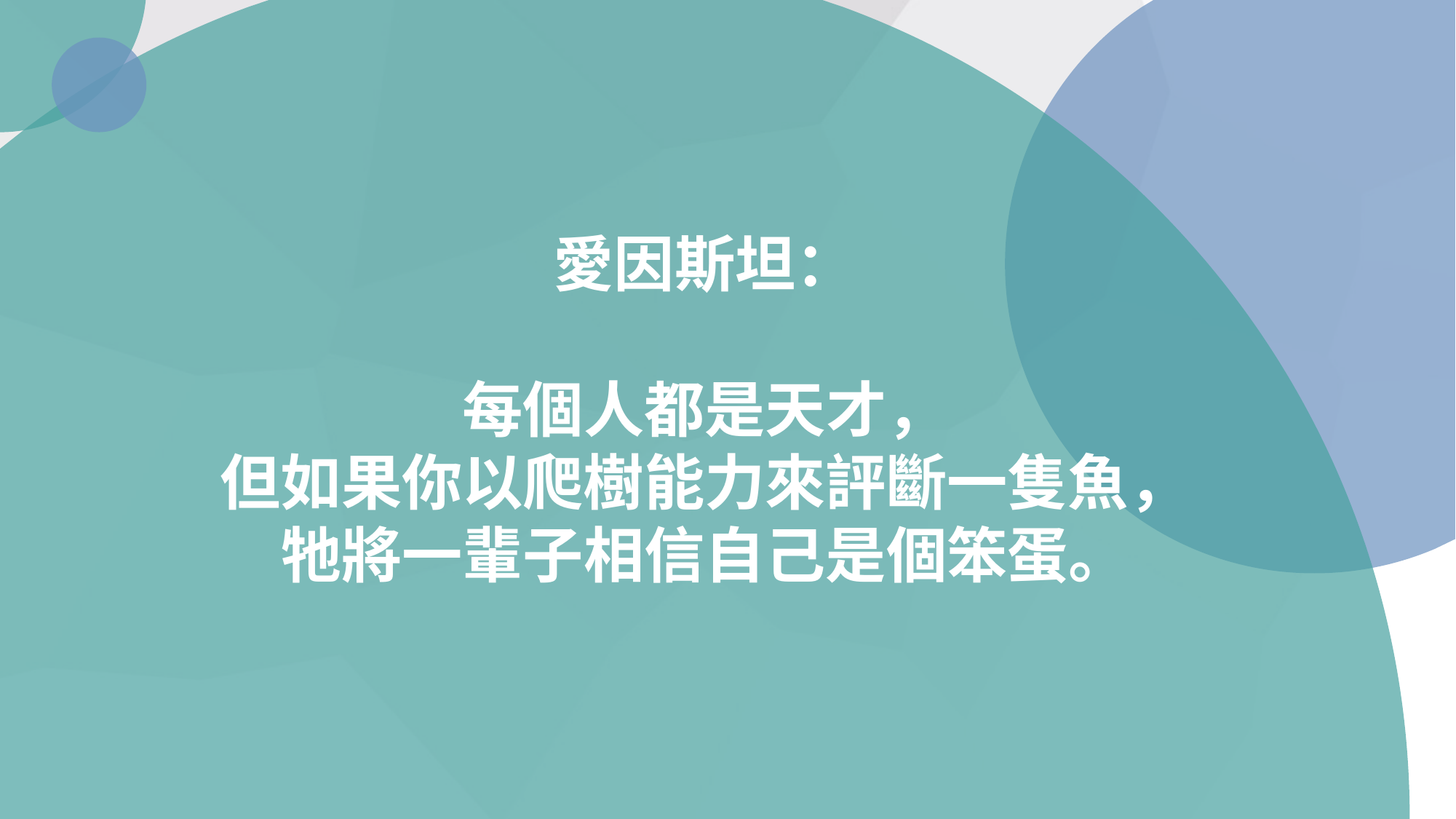

愛因斯坦：

每個人都是天才，
但如果你以爬樹能力來評斷一隻魚，
牠將一輩子相信自己是個笨蛋。